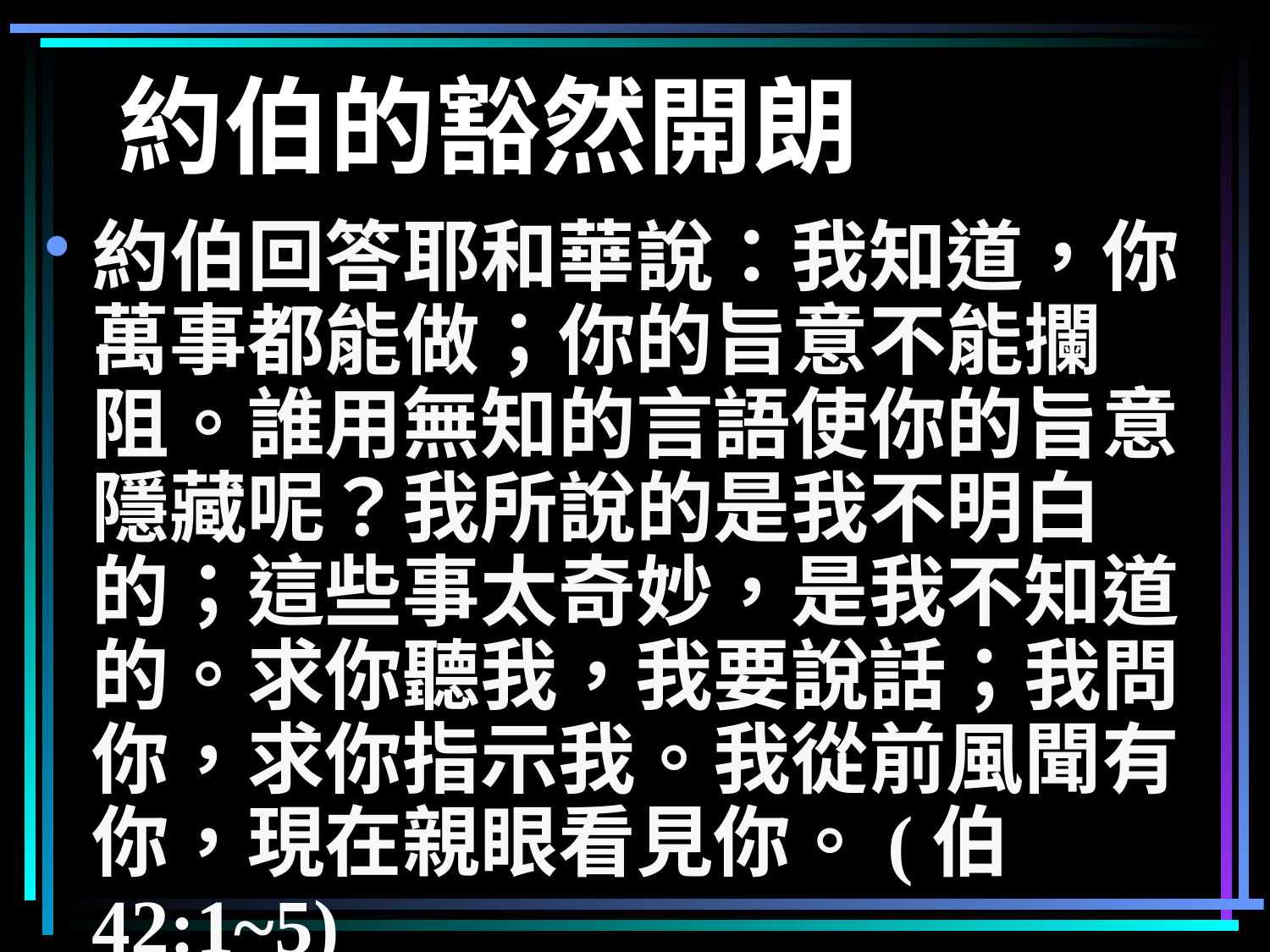

# 約伯的豁然開朗
約伯回答耶和華說：我知道，你萬事都能做；你的旨意不能攔阻。誰用無知的言語使你的旨意隱藏呢？我所說的是我不明白的；這些事太奇妙，是我不知道的。求你聽我，我要說話；我問你，求你指示我。我從前風聞有你，現在親眼看見你。(伯42:1~5)